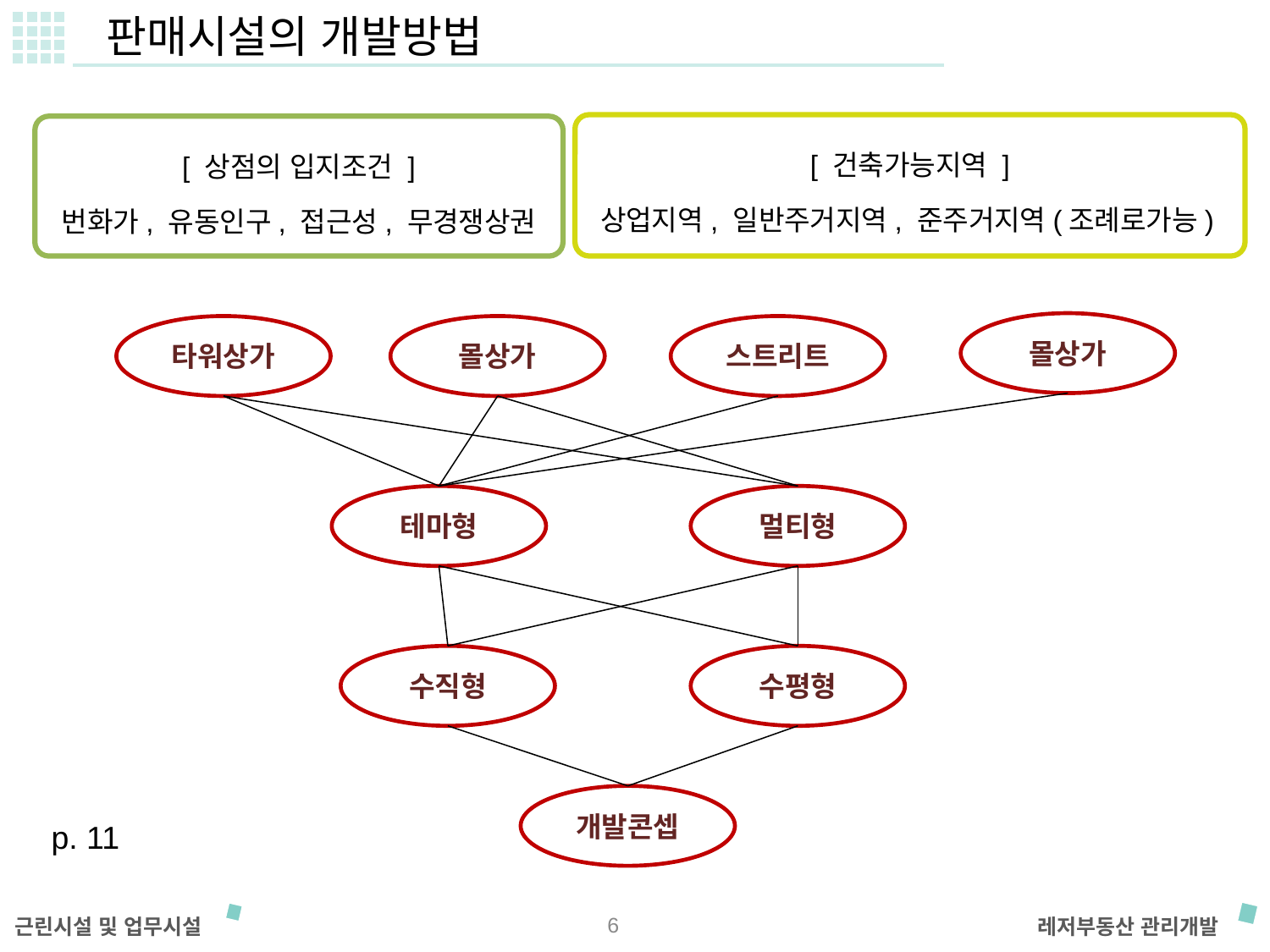

판매시설의 개발방법

[ 건축가능지역 ]
상업지역, 일반주거지역, 준주거지역(조례로가능)

[ 상점의 입지조건 ]
번화가, 유동인구, 접근성, 무경쟁상권
몰상가
타워상가
몰상가
스트리트
멀티형
테마형
수직형
수평형
개발콘셉
p. 11
6